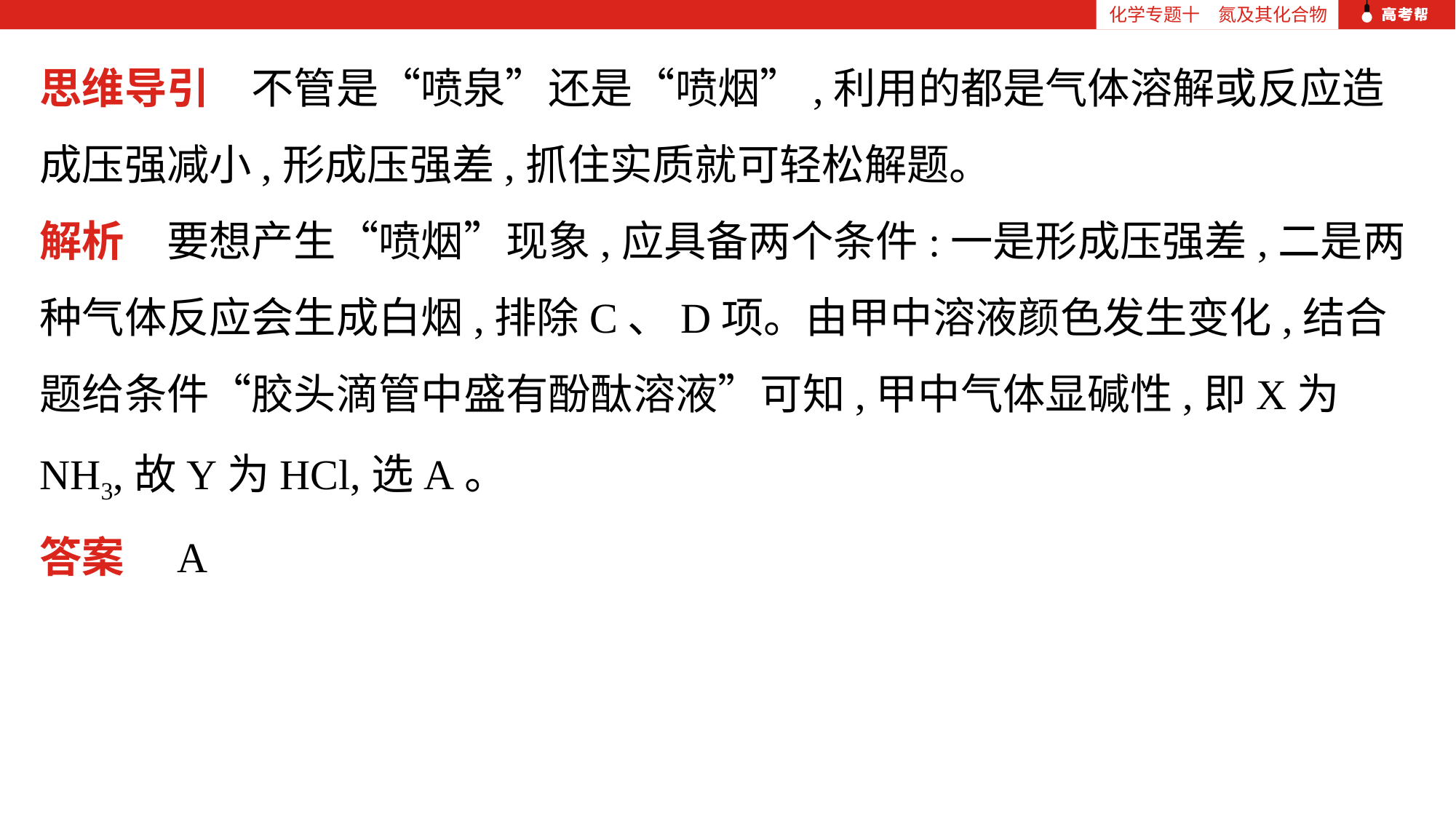

化学专题十　氮及其化合物

思维导引　不管是“喷泉”还是“喷烟”,利用的都是气体溶解或反应造成压强减小,形成压强差,抓住实质就可轻松解题。
解析　要想产生“喷烟”现象,应具备两个条件:一是形成压强差,二是两种气体反应会生成白烟,排除C、D项。由甲中溶液颜色发生变化,结合题给条件“胶头滴管中盛有酚酞溶液”可知,甲中气体显碱性,即X为NH3,故Y为HCl,选A。
答案　A